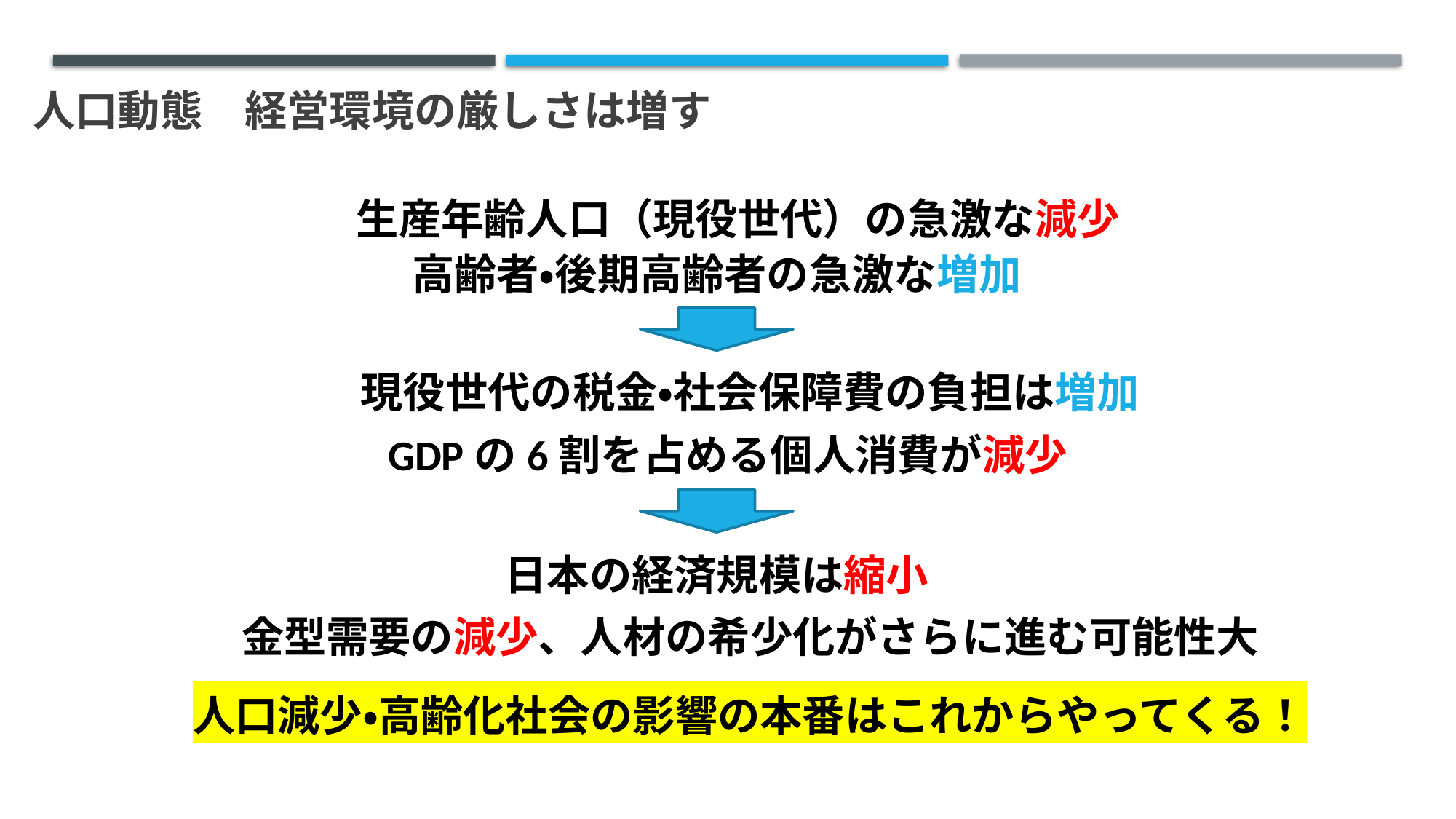

# 人口動態　経営環境の厳しさは増す
生産年齢人口（現役世代）の急激な減少
高齢者・後期高齢者の急激な増加

現役世代の税金・社会保障費の負担は増加
GDPの6割を占める個人消費が減少

日本の経済規模は縮小
金型需要の減少、人材の希少化がさらに進む可能性大
人口減少・高齢化社会の影響の本番はこれからやってくる！